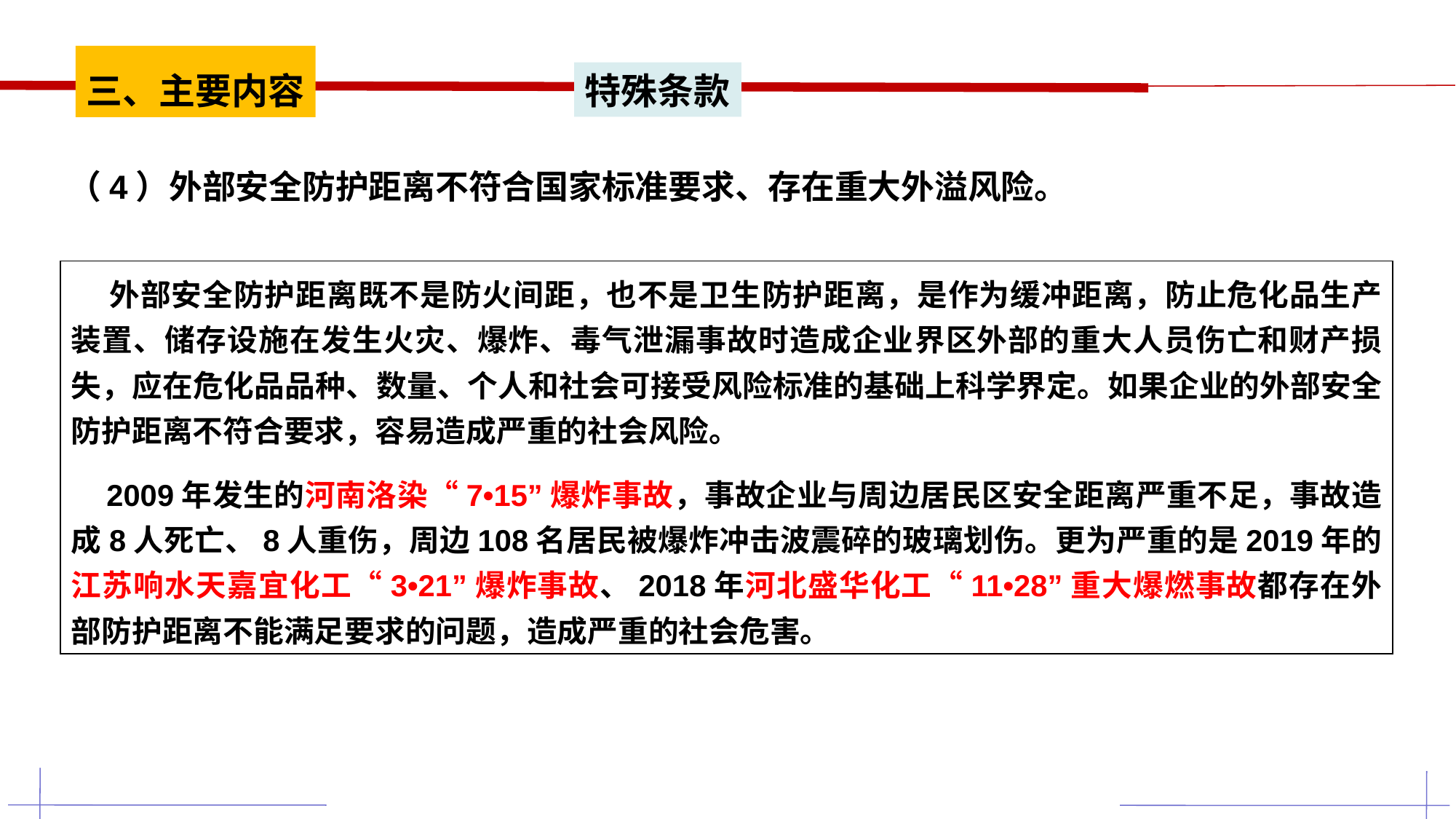

三、主要内容
特殊条款
（4）外部安全防护距离不符合国家标准要求、存在重大外溢风险。
    外部安全防护距离既不是防火间距，也不是卫生防护距离，是作为缓冲距离，防止危化品生产装置、储存设施在发生火灾、爆炸、毒气泄漏事故时造成企业界区外部的重大人员伤亡和财产损失，应在危化品品种、数量、个人和社会可接受风险标准的基础上科学界定。如果企业的外部安全防护距离不符合要求，容易造成严重的社会风险。
    2009年发生的河南洛染“7•15”爆炸事故，事故企业与周边居民区安全距离严重不足，事故造成8人死亡、8人重伤，周边108名居民被爆炸冲击波震碎的玻璃划伤。更为严重的是2019年的江苏响水天嘉宜化工“3•21”爆炸事故、2018年河北盛华化工“11•28”重大爆燃事故都存在外部防护距离不能满足要求的问题，造成严重的社会危害。
25